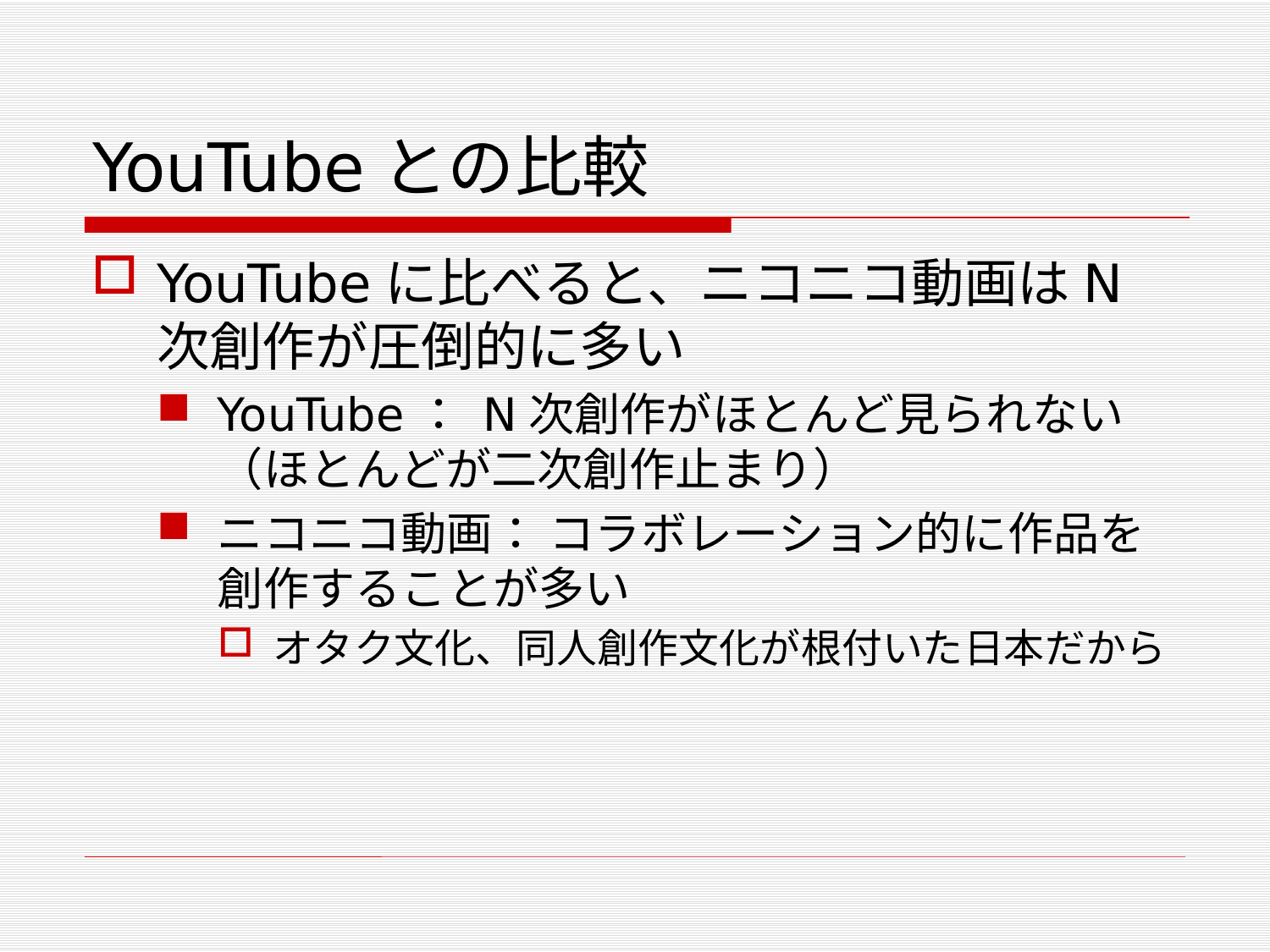

# YouTubeとの比較
YouTubeに比べると、ニコニコ動画はN次創作が圧倒的に多い
YouTube： N次創作がほとんど見られない（ほとんどが二次創作止まり）
ニコニコ動画： コラボレーション的に作品を創作することが多い
オタク文化、同人創作文化が根付いた日本だから